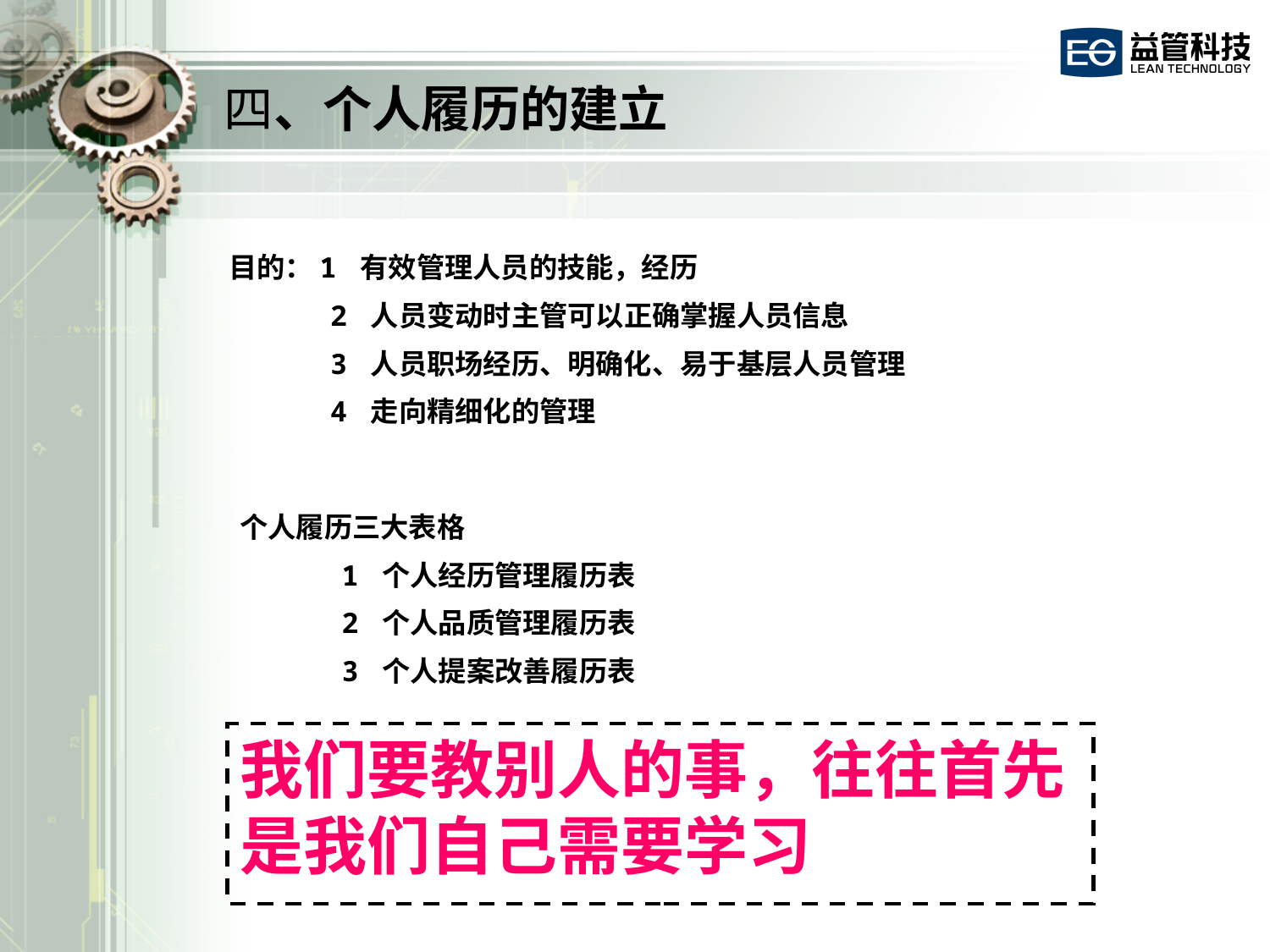

# 四、个人履历的建立
目的：1 有效管理人员的技能，经历
      2 人员变动时主管可以正确掌握人员信息
      3 人员职场经历、明确化、易于基层人员管理
      4 走向精细化的管理
个人履历三大表格
      1 个人经历管理履历表
      2 个人品质管理履历表
      3 个人提案改善履历表
我们要教别人的事，往往首先是我们自己需要学习